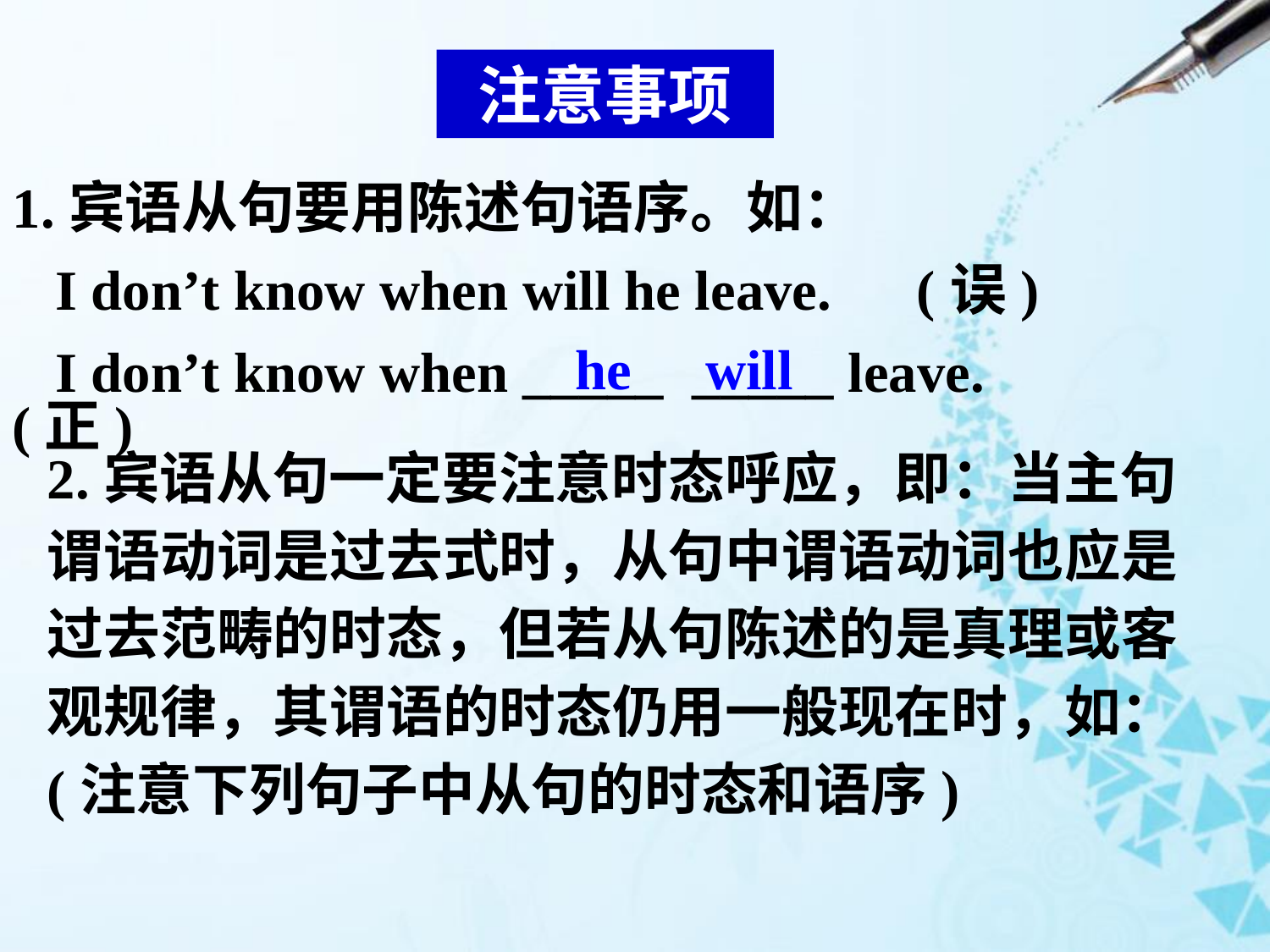

注意事项
1.宾语从句要用陈述句语序。如：
   I don’t know when will he leave.      (误)
   I don’t know when _____  _____ leave.  (正)
 he
  will
2.宾语从句一定要注意时态呼应，即：当主句谓语动词是过去式时，从句中谓语动词也应是过去范畴的时态，但若从句陈述的是真理或客观规律，其谓语的时态仍用一般现在时，如：(注意下列句子中从句的时态和语序)